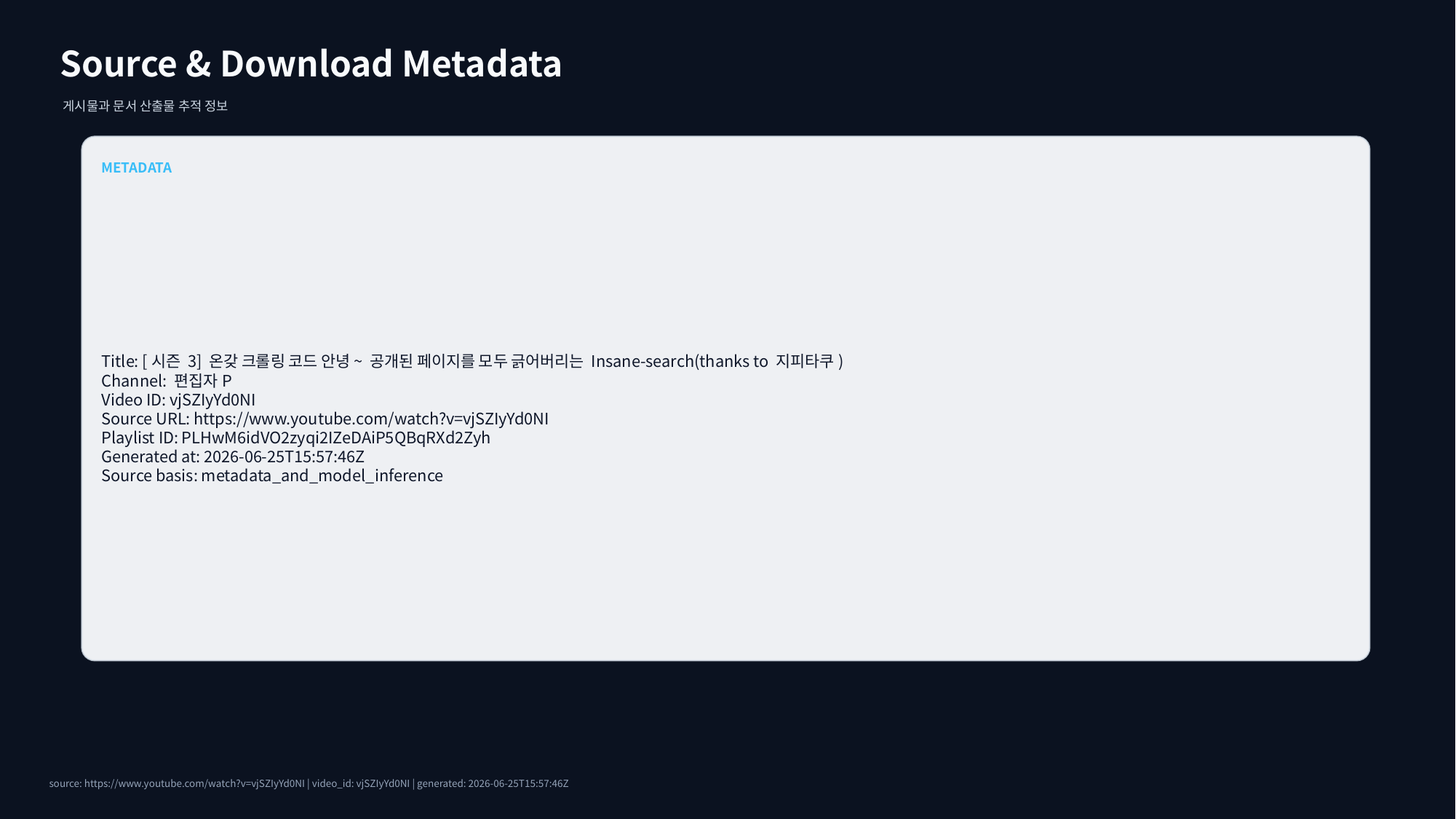

Source & Download Metadata
게시물과 문서 산출물 추적 정보

METADATA
Title: [시즌 3] 온갖 크롤링 코드 안녕~ 공개된 페이지를 모두 긁어버리는 Insane-search(thanks to 지피타쿠)
Channel: 편집자P
Video ID: vjSZIyYd0NI
Source URL: https://www.youtube.com/watch?v=vjSZIyYd0NI
Playlist ID: PLHwM6idVO2zyqi2IZeDAiP5QBqRXd2Zyh
Generated at: 2026-06-25T15:57:46Z
Source basis: metadata_and_model_inference
source: https://www.youtube.com/watch?v=vjSZIyYd0NI | video_id: vjSZIyYd0NI | generated: 2026-06-25T15:57:46Z